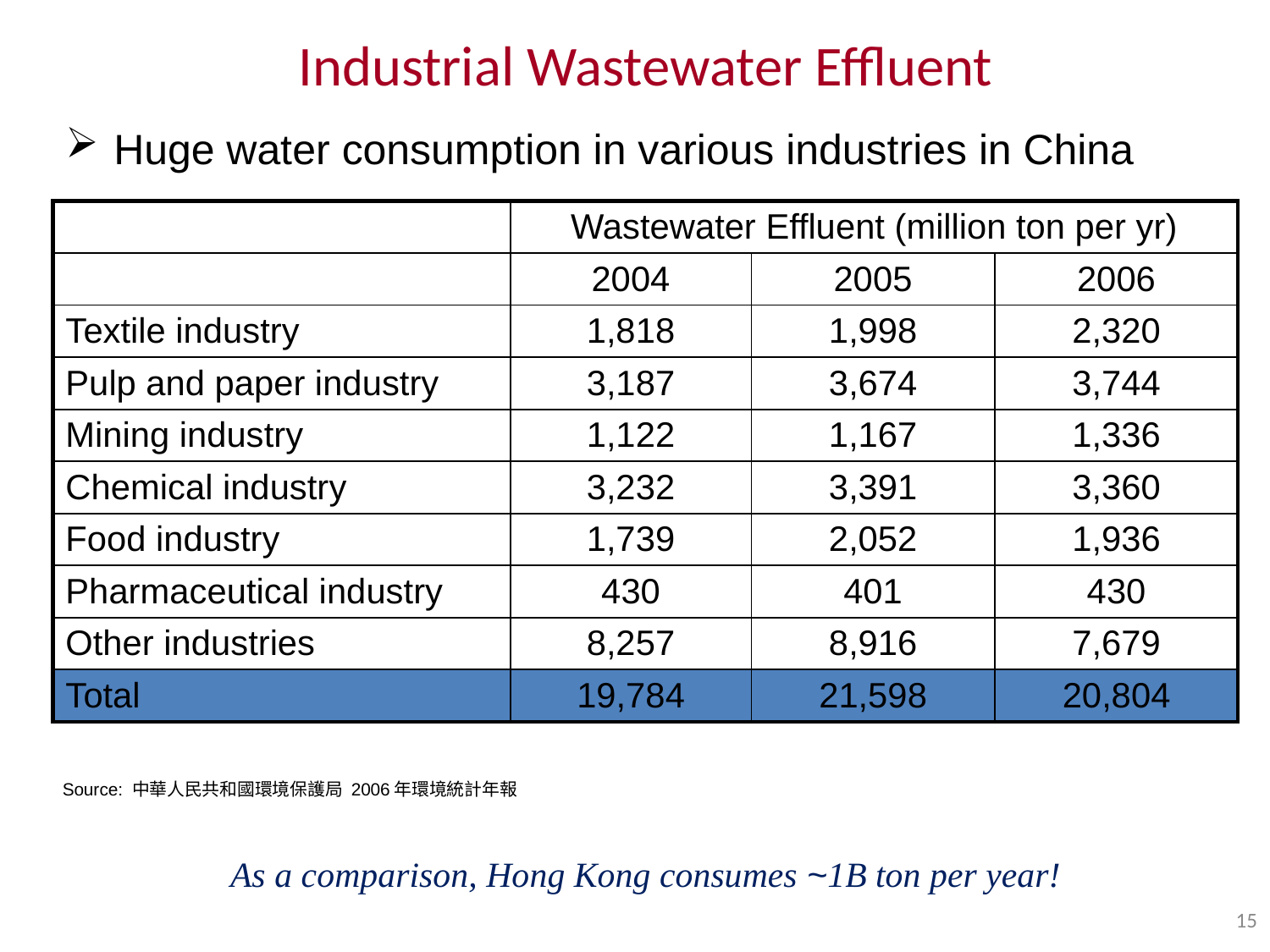

# Industrial Wastewater Effluent
Huge water consumption in various industries in China
|  | Wastewater Effluent (million ton per yr) |  |  |
| --- | --- | --- | --- |
|  | 2004 | 2005 | 2006 |
| Textile industry | 1,818 | 1,998 | 2,320 |
| Pulp and paper industry | 3,187 | 3,674 | 3,744 |
| Mining industry | 1,122 | 1,167 | 1,336 |
| Chemical industry | 3,232 | 3,391 | 3,360 |
| Food industry | 1,739 | 2,052 | 1,936 |
| Pharmaceutical industry | 430 | 401 | 430 |
| Other industries | 8,257 | 8,916 | 7,679 |
| Total | 19,784 | 21,598 | 20,804 |
Source: 中華人民共和國環境保護局 2006年環境統計年報
As a comparison, Hong Kong consumes ~1B ton per year!
15